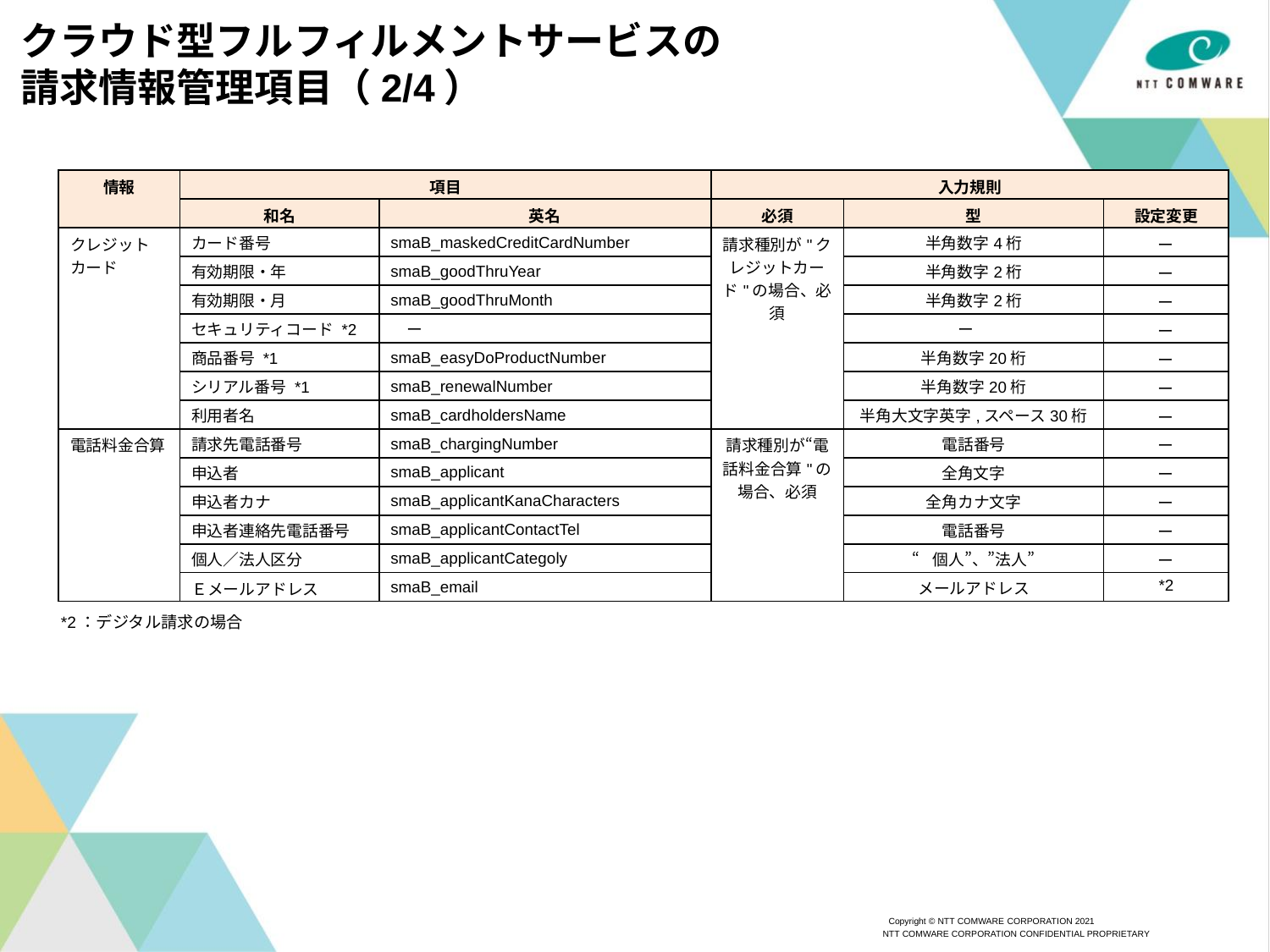

クラウド型フルフィルメントサービスの
請求情報管理項目（2/4）
| 情報 | 項目 |  | 入力規則 |  |  |
| --- | --- | --- | --- | --- | --- |
|  | 和名 | 英名 | 必須 | 型 | 設定変更 |
| クレジットカード | カード番号 | smaB\_maskedCreditCardNumber | 請求種別が"クレジットカード"の場合、必須 | 半角数字4桁 | ー |
|  | 有効期限・年 | smaB\_goodThruYear |  | 半角数字2桁 | ー |
|  | 有効期限・月 | smaB\_goodThruMonth |  | 半角数字2桁 | ー |
|  | セキュリティコード \*2 | ー |  | ー | ー |
|  | 商品番号 \*1 | smaB\_easyDoProductNumber |  | 半角数字20桁 | ー |
|  | シリアル番号 \*1 | smaB\_renewalNumber |  | 半角数字20桁 | ー |
|  | 利用者名 | smaB\_cardholdersName |  | 半角大文字英字,スペース30桁 | ー |
| 電話料金合算 | 請求先電話番号 | smaB\_chargingNumber | 請求種別が“電話料金合算"の場合、必須 | 電話番号 | ー |
|  | 申込者 | smaB\_applicant |  | 全角文字 | ー |
|  | 申込者カナ | smaB\_applicantKanaCharacters |  | 全角カナ文字 | ー |
|  | 申込者連絡先電話番号 | smaB\_applicantContactTel |  | 電話番号 | ー |
|  | 個人／法人区分 | smaB\_applicantCategoly |  | “個人”、”法人” | ー |
|  | Ｅメールアドレス | smaB\_email |  | メールアドレス | \*2 |
*2：デジタル請求の場合